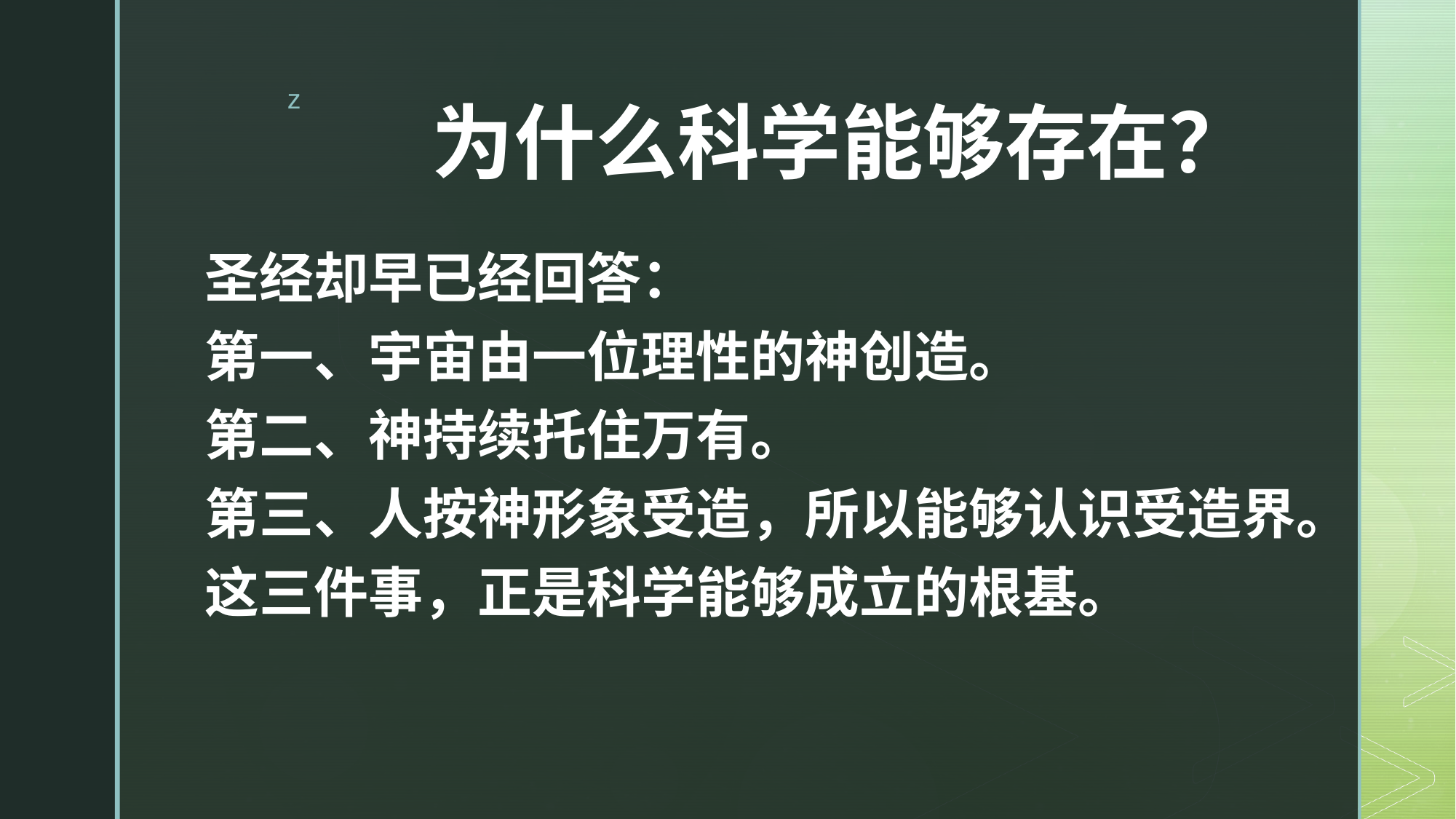

# 为什么科学能够存在？
圣经却早已经回答：
第一、宇宙由一位理性的神创造。
第二、神持续托住万有。
第三、人按神形象受造，所以能够认识受造界。
这三件事，正是科学能够成立的根基。